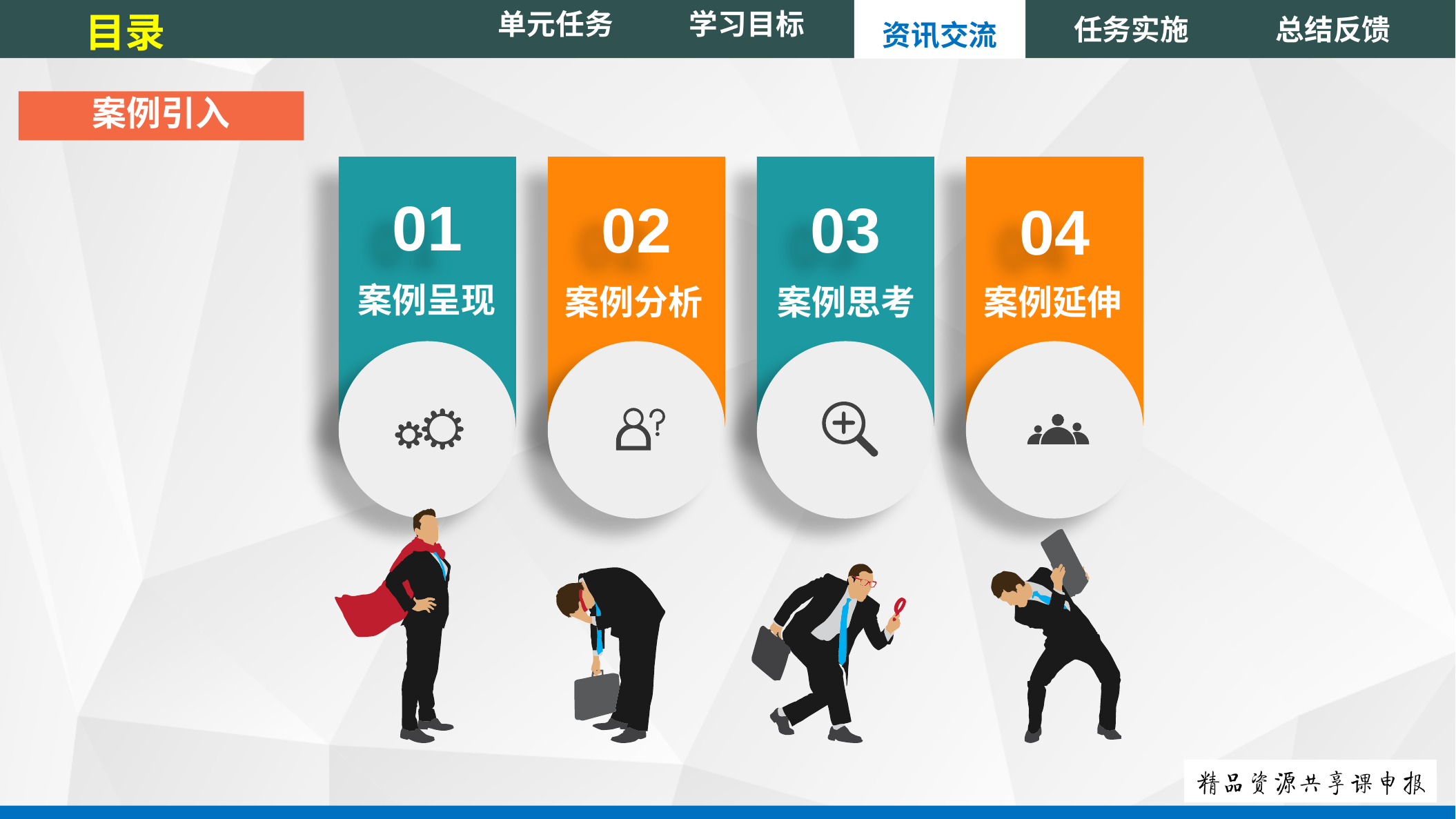

单元任务
目录
任务实施
总结反馈
资讯交流
学习目标
案例引入
01
02
03
04

案例呈现
案例分析
案例思考
案例延伸